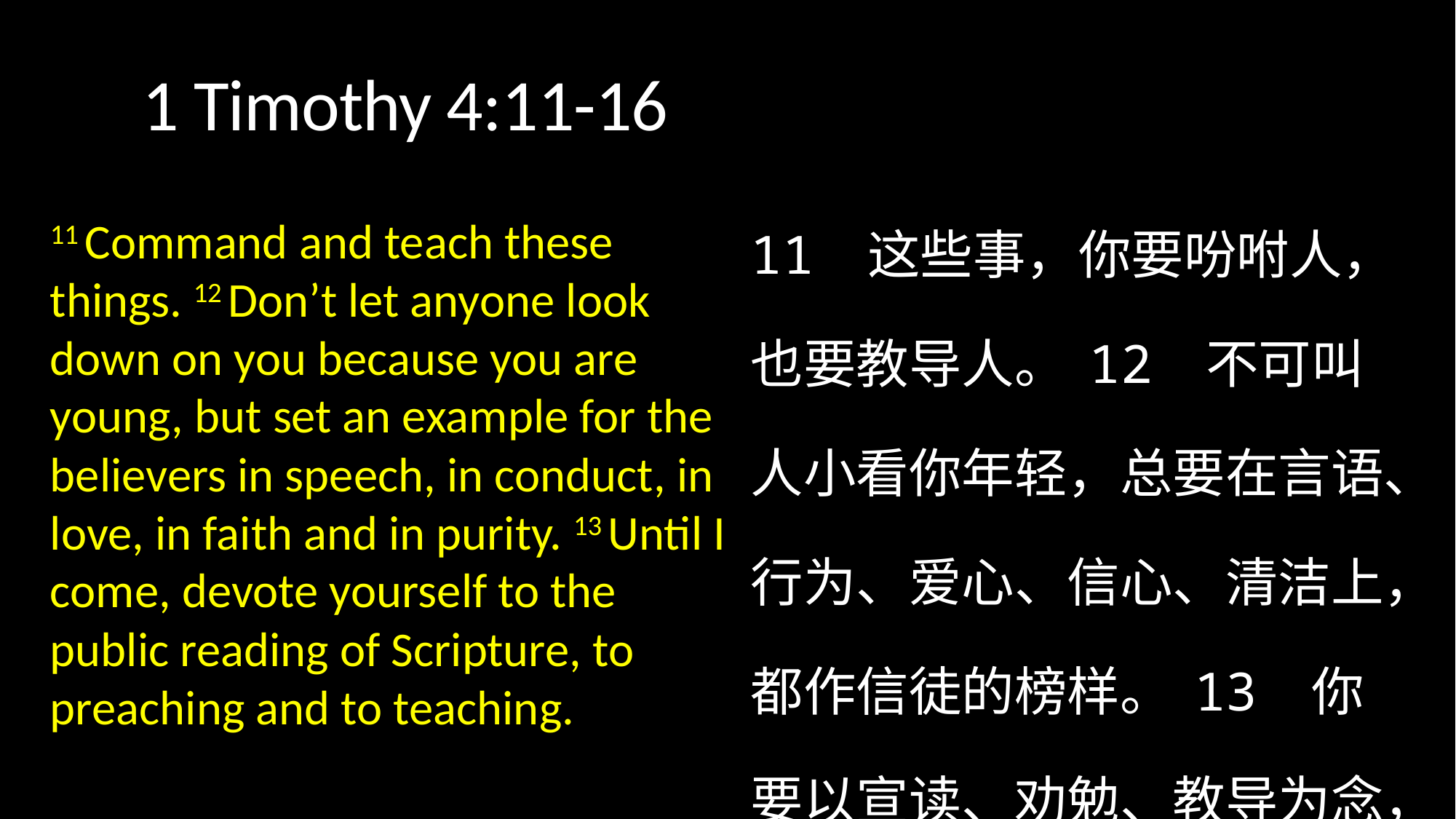

# 1 Timothy 4:11-16
11 Command and teach these things. 12 Don’t let anyone look down on you because you are young, but set an example for the believers in speech, in conduct, in love, in faith and in purity. 13 Until I come, devote yourself to the public reading of Scripture, to preaching and to teaching.
11 这些事，你要吩咐人，也要教导人。12 不可叫人小看你年轻，总要在言语、行为、爱心、信心、清洁上，都作信徒的榜样。13 你要以宣读、劝勉、教导为念，直等到我来。